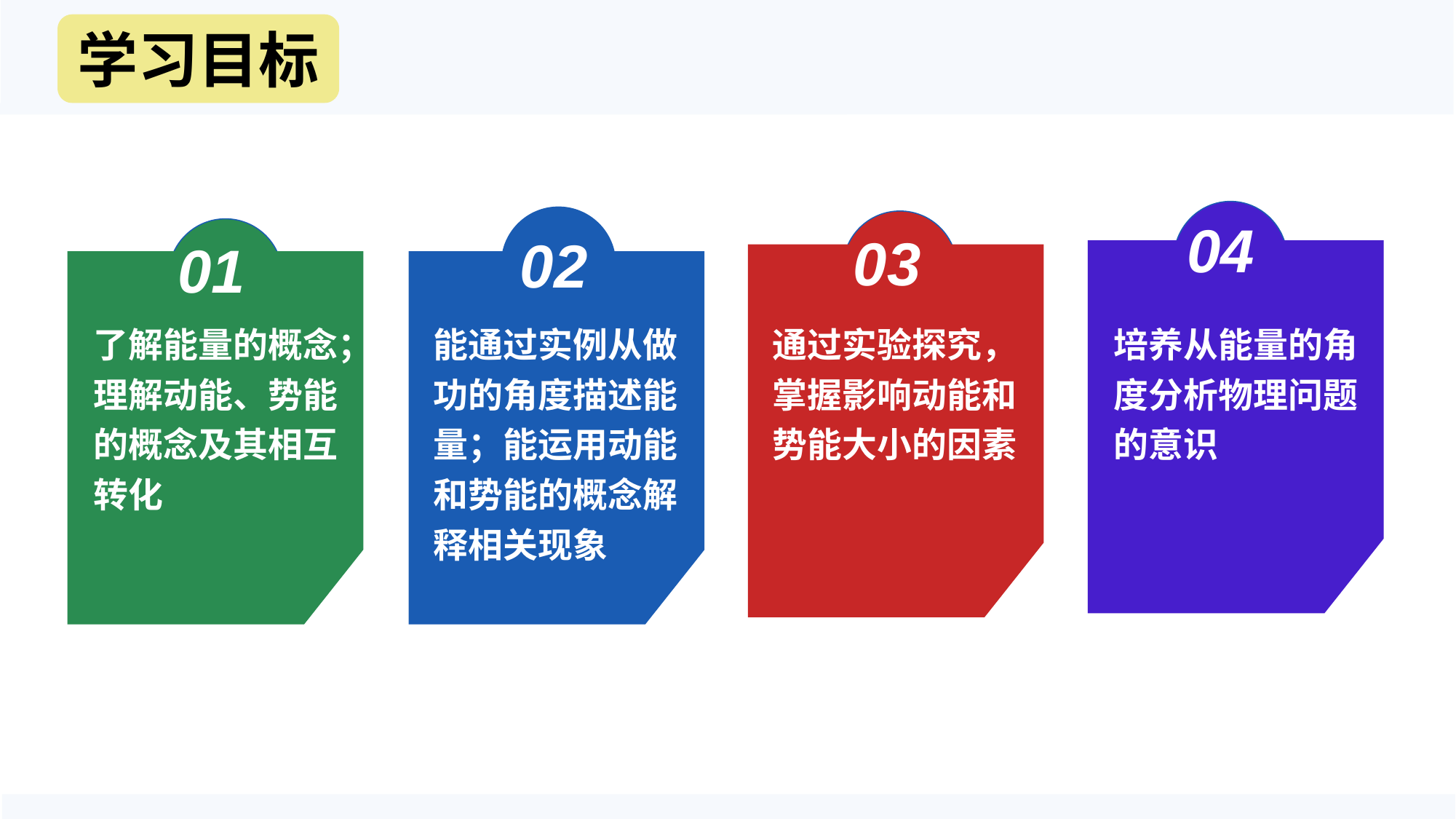

学习目标

04

03
02
01

了解能量的概念；理解动能、势能的概念及其相互转化
通过实验探究，掌握影响动能和势能大小的因素
培养从能量的角度分析物理问题的意识
能通过实例从做功的角度描述能量；能运用动能和势能的概念解释相关现象